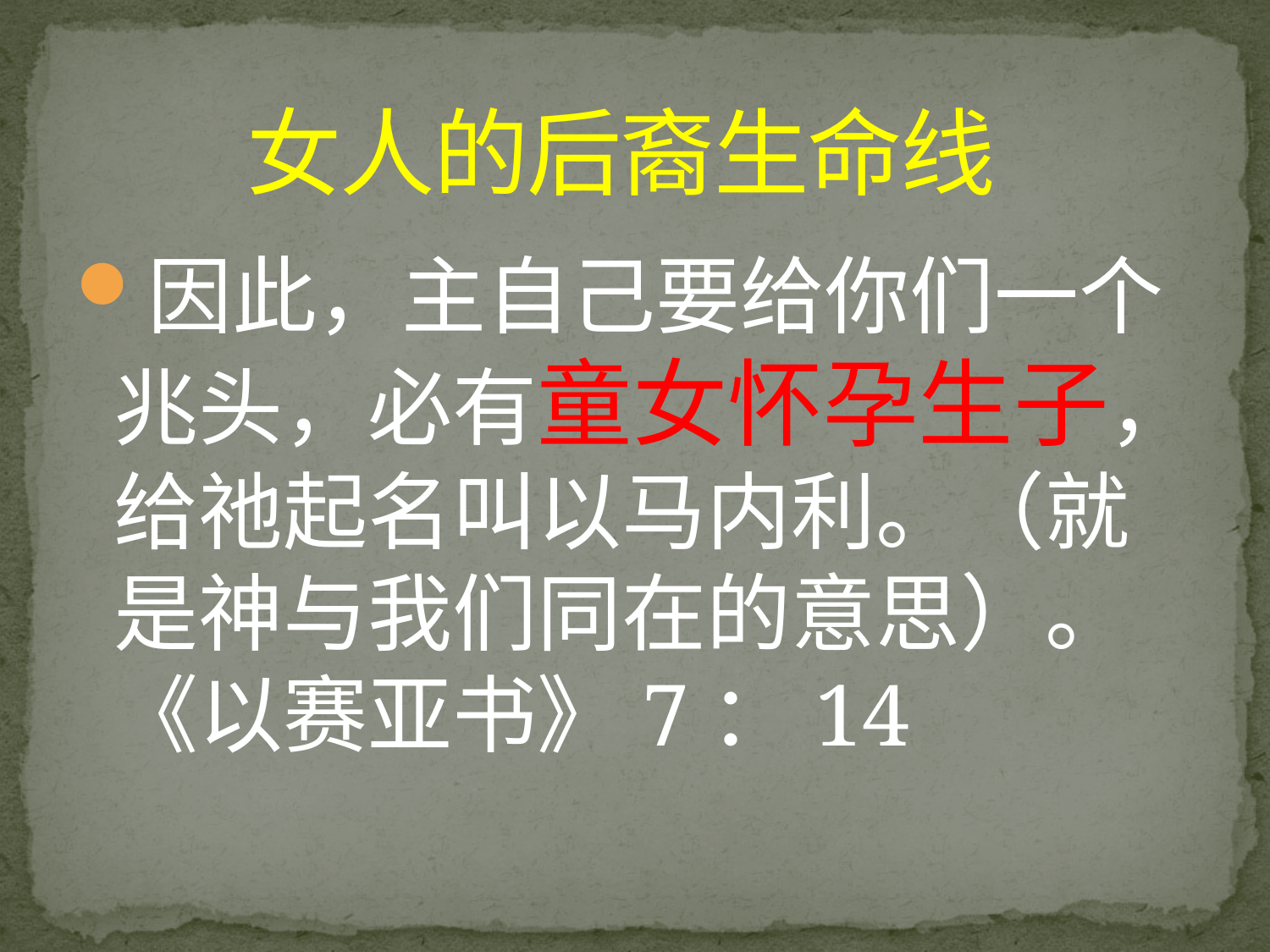

# 女人的后裔生命线
因此，主自己要给你们一个兆头，必有童女怀孕生子，给祂起名叫以马内利。（就是神与我们同在的意思）。《以赛亚书》7：14